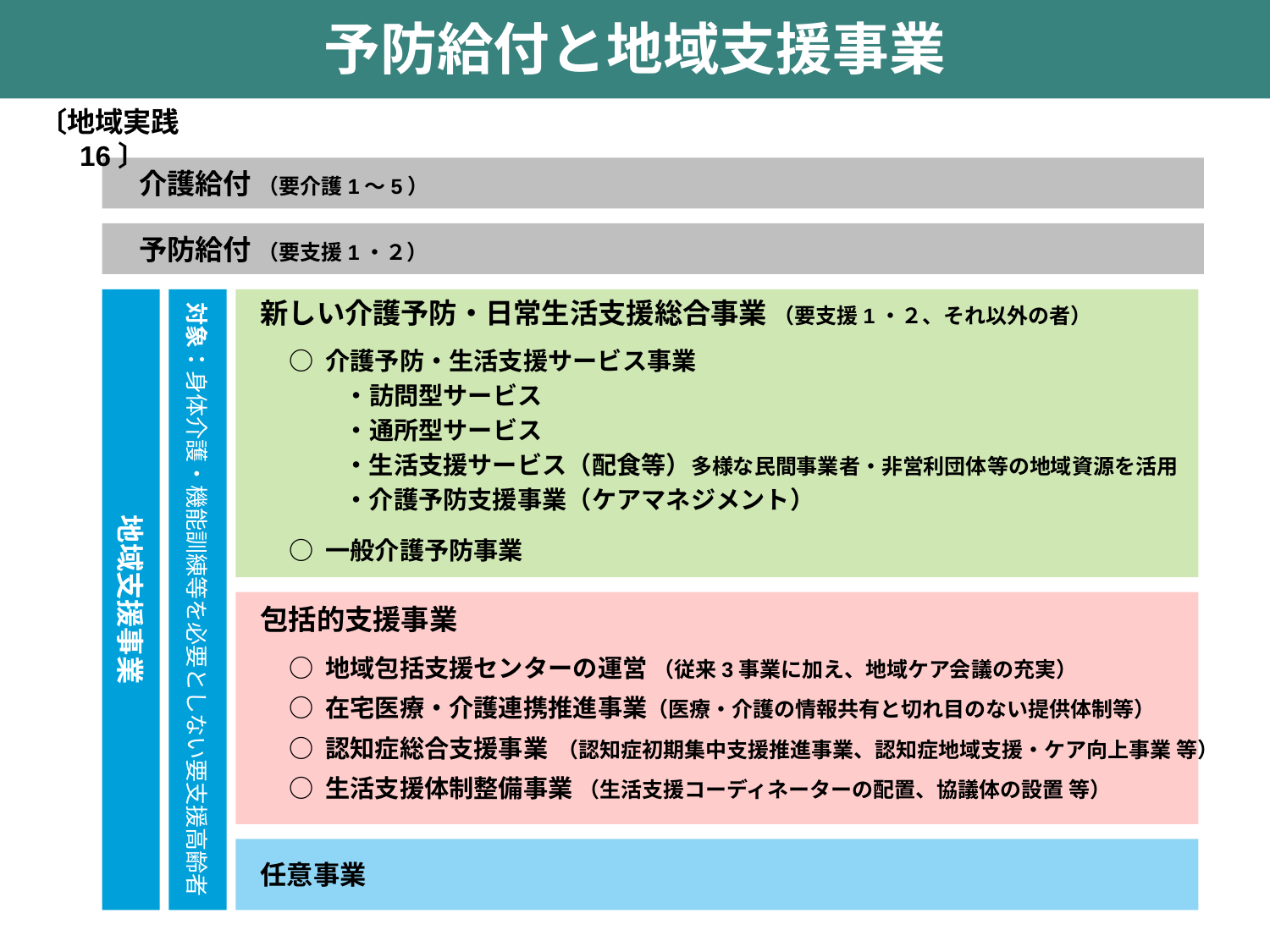

予防給付と地域支援事業
〔地域実践16〕
介護給付 （要介護1～5）
予防給付 （要支援1・２）
地域支援事業
対象：身体介護・機能訓練等を必要としない要支援高齢者
新しい介護予防・日常生活支援総合事業 （要支援1・２、それ以外の者）
     ○ 介護予防・生活支援サービス事業
　   　   ・訪問型サービス
　   　   ・通所型サービス
　　      ・生活支援サービス（配食等）多様な民間事業者・非営利団体等の地域資源を活用
　　      ・介護予防支援事業（ケアマネジメント）
     ○ 一般介護予防事業
包括的支援事業
     ○ 地域包括支援センターの運営 （従来3事業に加え、地域ケア会議の充実）
     ○ 在宅医療・介護連携推進事業（医療・介護の情報共有と切れ目のない提供体制等）
     ○ 認知症総合支援事業  （認知症初期集中支援推進事業、認知症地域支援・ケア向上事業 等）
     ○ 生活支援体制整備事業 （生活支援コーディネーターの配置、協議体の設置 等）
任意事業